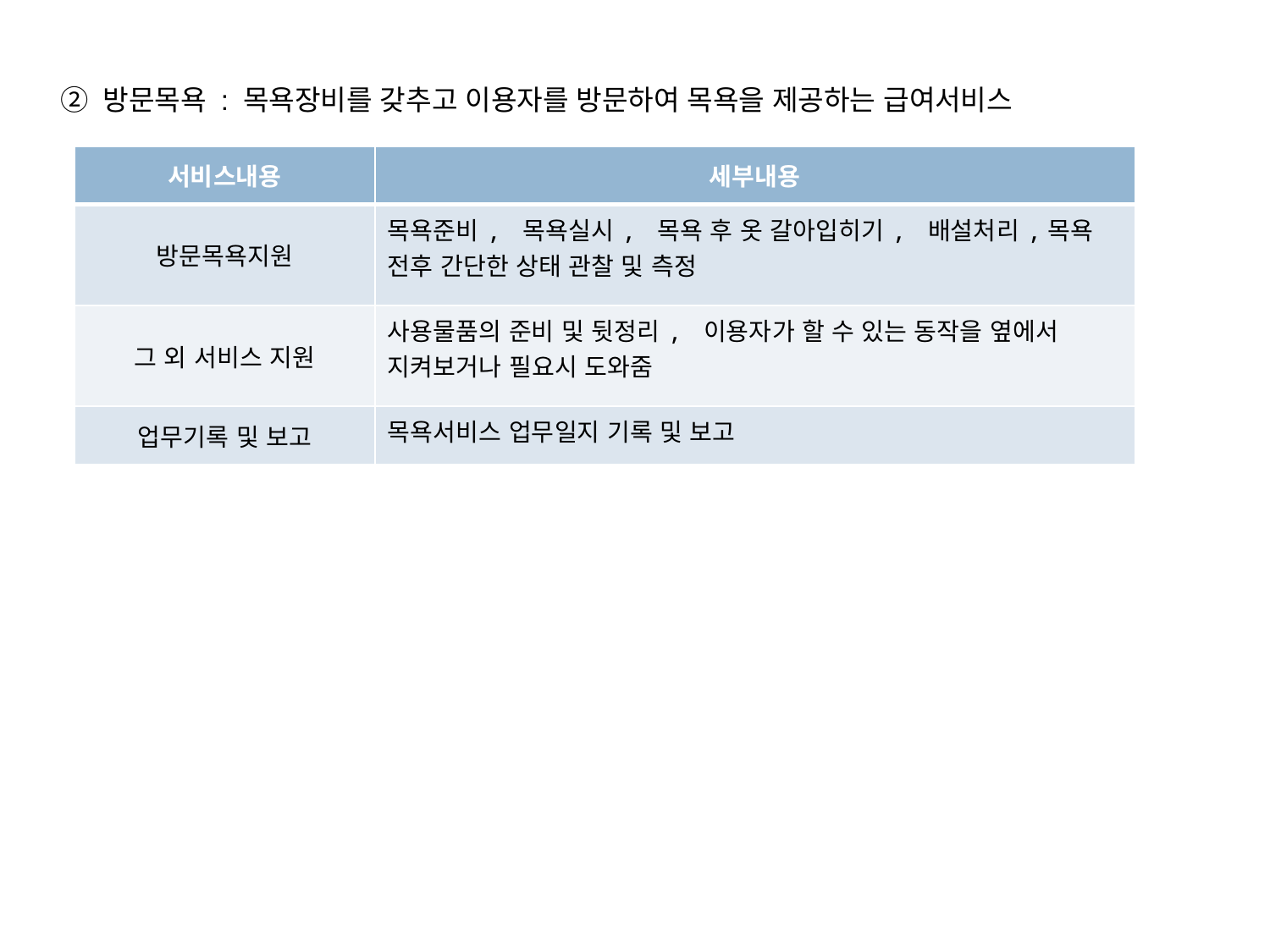

② 방문목욕 : 목욕장비를 갖추고 이용자를 방문하여 목욕을 제공하는 급여서비스
| 서비스내용 | 세부내용 |
| --- | --- |
| 방문목욕지원 | 목욕준비, 목욕실시, 목욕 후 옷 갈아입히기, 배설처리,목욕 전후 간단한 상태 관찰 및 측정 |
| 그 외 서비스 지원 | 사용물품의 준비 및 뒷정리, 이용자가 할 수 있는 동작을 옆에서 지켜보거나 필요시 도와줌 |
| 업무기록 및 보고 | 목욕서비스 업무일지 기록 및 보고 |